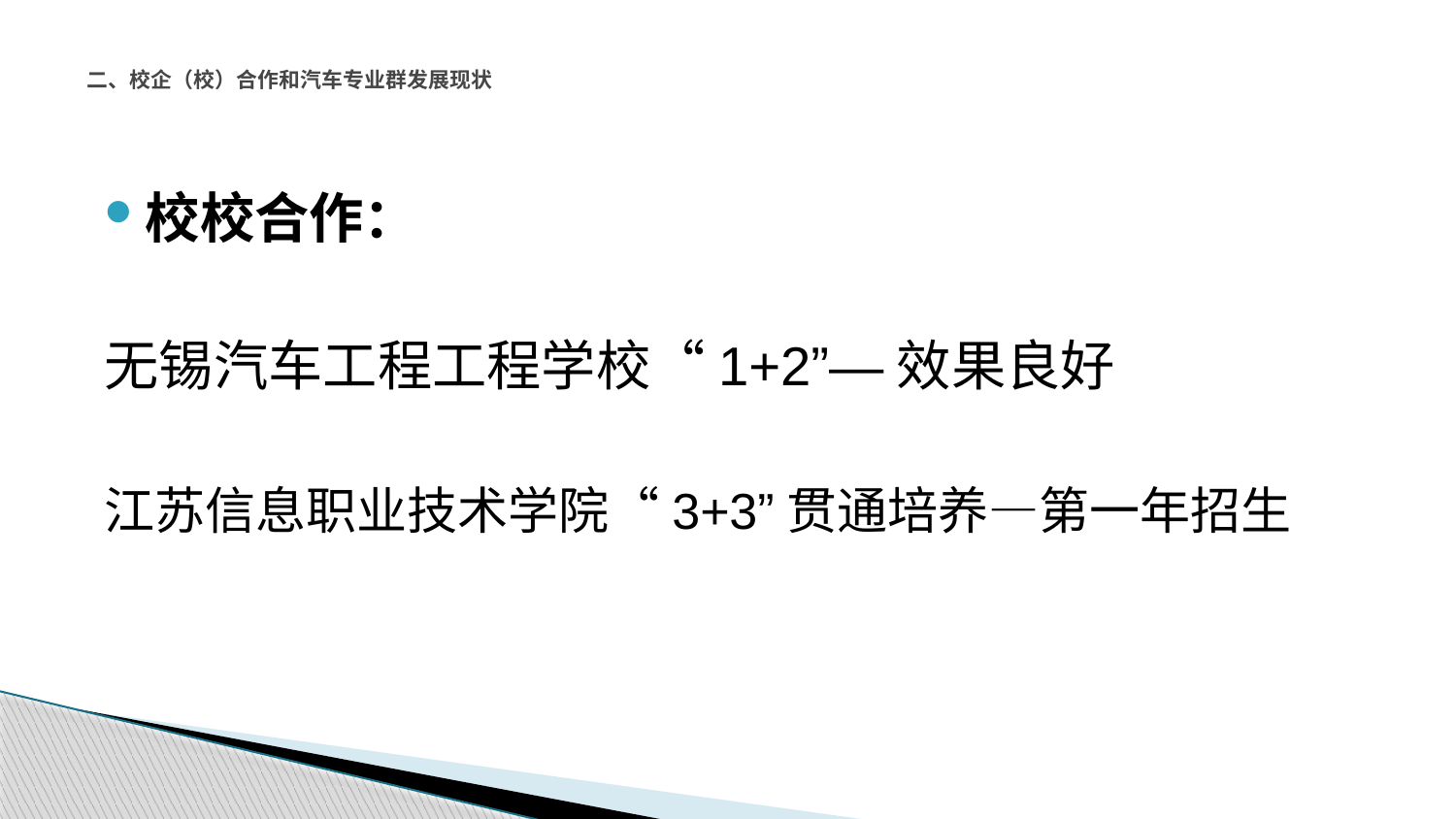

# 二、校企（校）合作和汽车专业群发展现状
校校合作：

无锡汽车工程工程学校“1+2”—效果良好

江苏信息职业技术学院“3+3”贯通培养—第一年招生